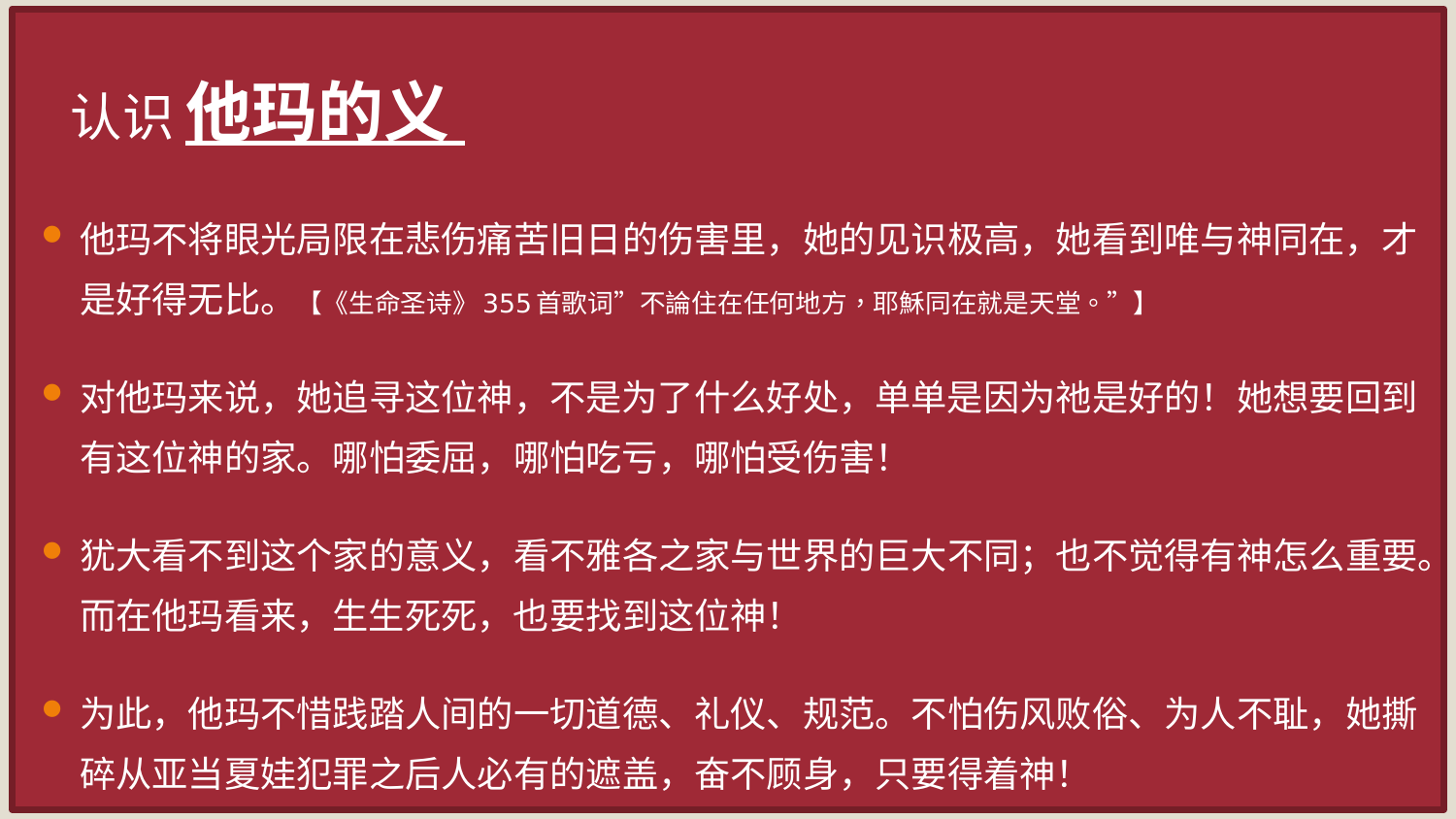

认识 他玛的义

他玛不将眼光局限在悲伤痛苦旧日的伤害里，她的见识极高，她看到唯与神同在，才是好得无比。【《生命圣诗》355首歌词”不論住在任何地方，耶穌同在就是天堂。”】

对他玛来说，她追寻这位神，不是为了什么好处，单单是因为祂是好的！她想要回到有这位神的家。哪怕委屈，哪怕吃亏，哪怕受伤害！

犹大看不到这个家的意义，看不雅各之家与世界的巨大不同；也不觉得有神怎么重要。而在他玛看来，生生死死，也要找到这位神！

为此，他玛不惜践踏人间的一切道德、礼仪、规范。不怕伤风败俗、为人不耻，她撕碎从亚当夏娃犯罪之后人必有的遮盖，奋不顾身，只要得着神！